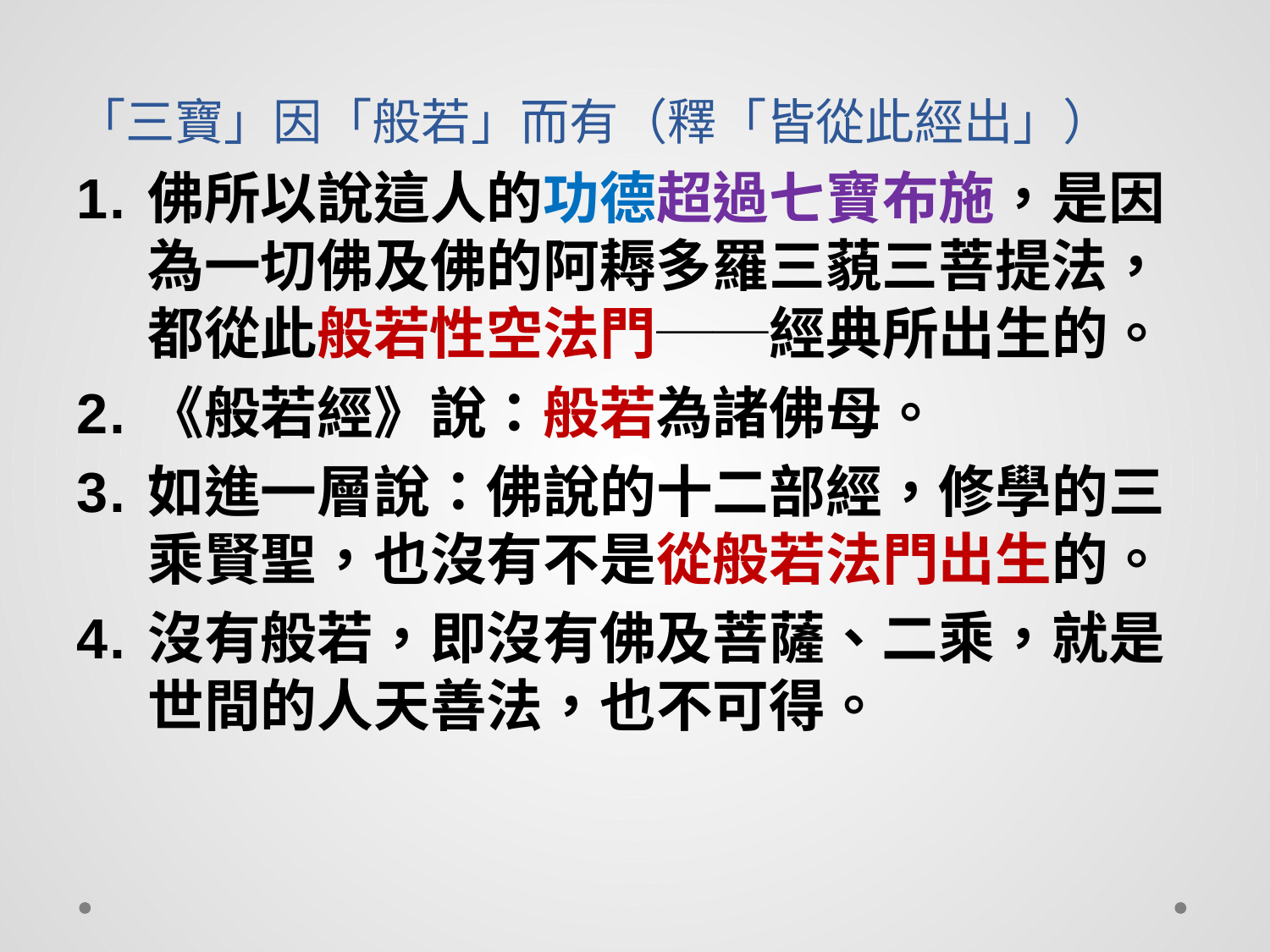

# 「三寶」因「般若」而有（釋「皆從此經出」）
佛所以說這人的功德超過七寶布施，是因為一切佛及佛的阿耨多羅三藐三菩提法，都從此般若性空法門──經典所出生的。
《般若經》說：般若為諸佛母。
如進一層說：佛說的十二部經，修學的三乘賢聖，也沒有不是從般若法門出生的。
沒有般若，即沒有佛及菩薩、二乘，就是世間的人天善法，也不可得。